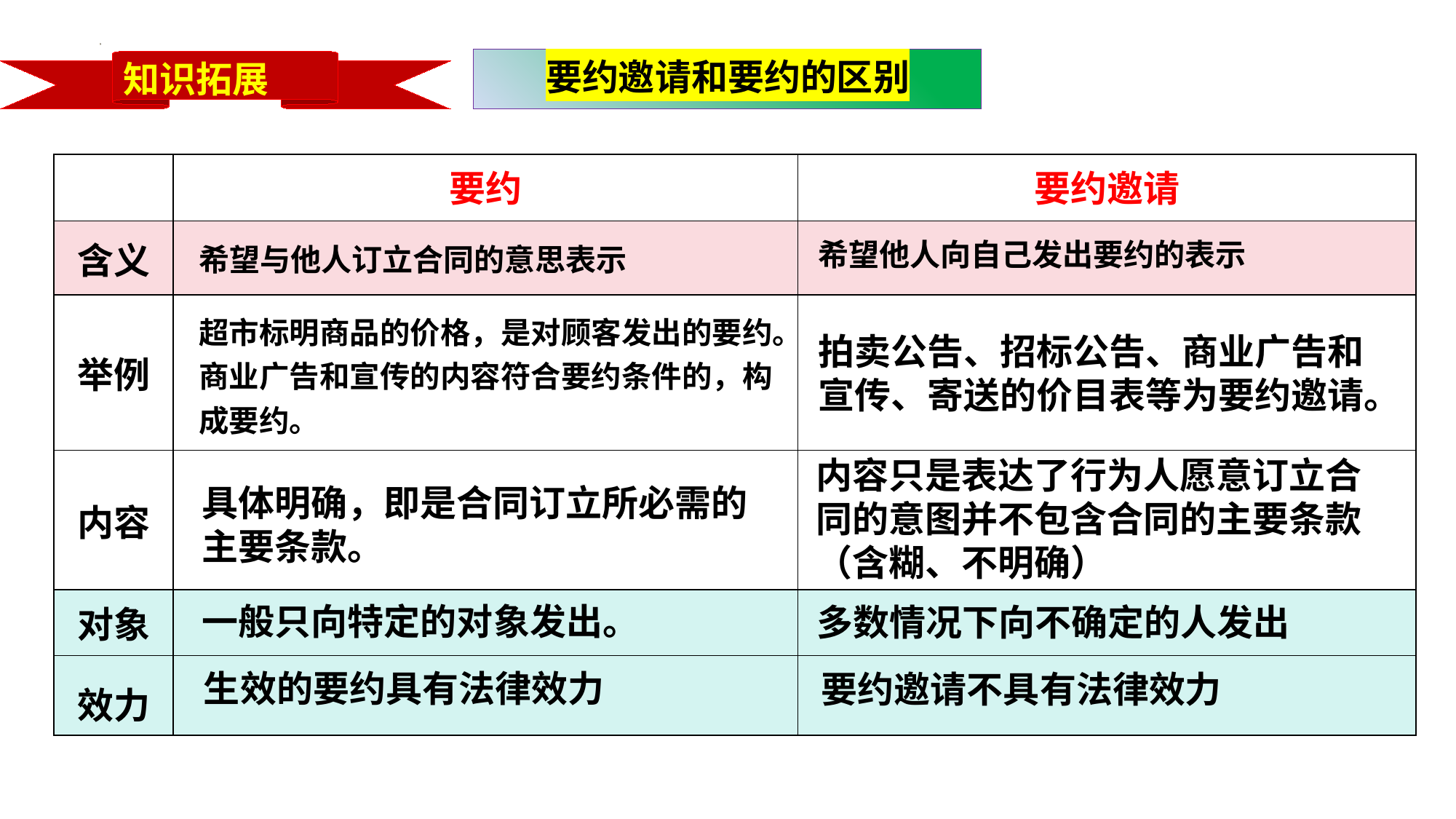

要约邀请和要约的区别

知识拓展
|  | 要约 | 要约邀请 |
| --- | --- | --- |
| 含义 |  |  |
| 举例 |  |  |
| 内容 |  |  |
| 对象 |  |  |
| 效力 |  |  |
希望他人向自己发出要约的表示
希望与他人订立合同的意思表示
超市标明商品的价格，是对顾客发出的要约。商业广告和宣传的内容符合要约条件的，构成要约。
拍卖公告、招标公告、商业广告和宣传、寄送的价目表等为要约邀请。
内容只是表达了行为人愿意订立合同的意图并不包含合同的主要条款
（含糊、不明确）

具体明确，即是合同订立所必需的主要条款。
一般只向特定的对象发出。
多数情况下向不确定的人发出
生效的要约具有法律效力
要约邀请不具有法律效力